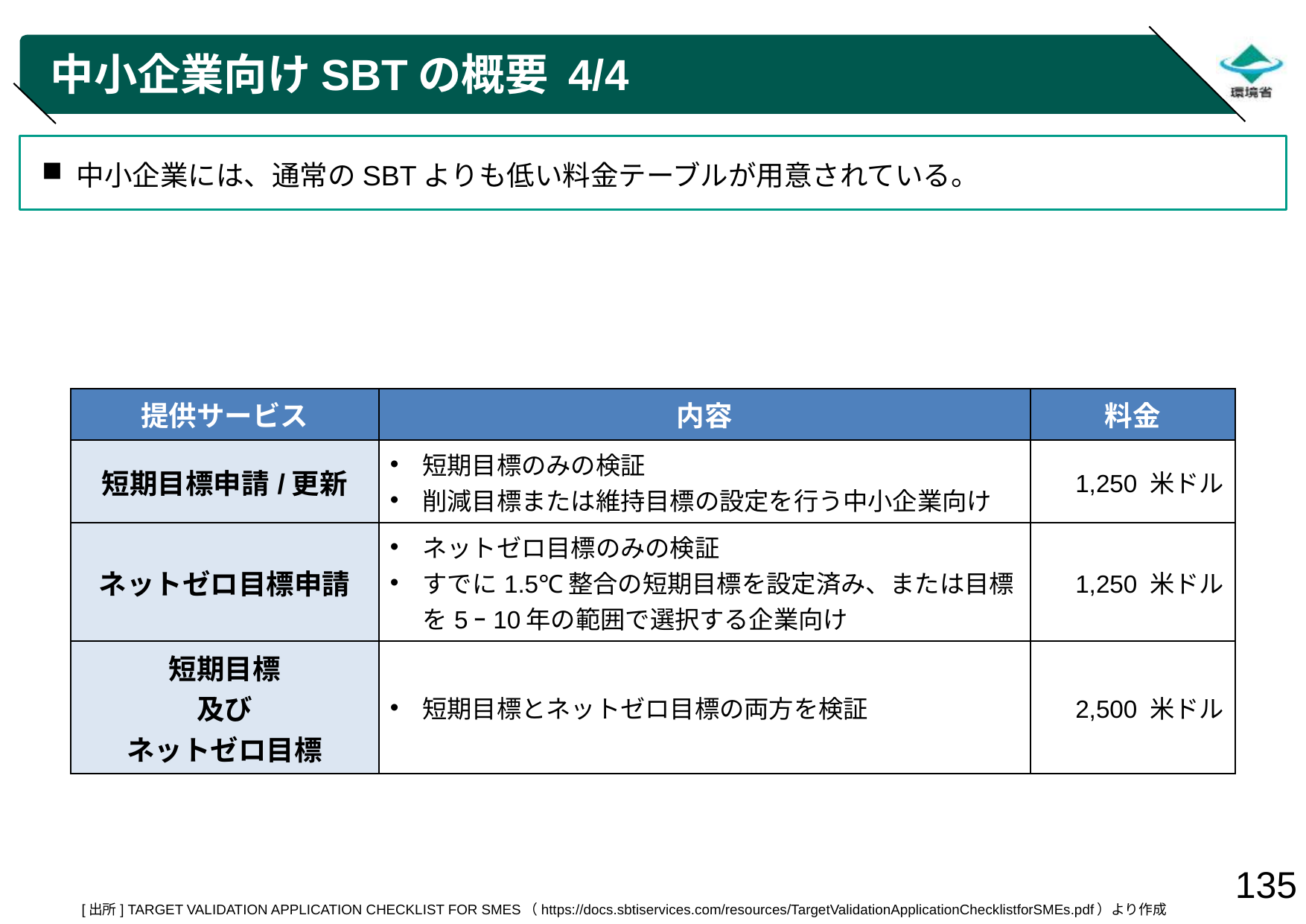

# 中小企業向けSBTの概要 4/4
中小企業には、通常のSBTよりも低い料金テーブルが用意されている。
| 提供サービス | 内容 | 料金 |
| --- | --- | --- |
| 短期目標申請/更新 | 短期目標のみの検証 削減目標または維持目標の設定を行う中小企業向け | 1,250 米ドル |
| ネットゼロ目標申請 | ネットゼロ目標のみの検証 すでに1.5℃整合の短期目標を設定済み、または目標を5ｰ10年の範囲で選択する企業向け | 1,250 米ドル |
| 短期目標 及び ネットゼロ目標 | 短期目標とネットゼロ目標の両方を検証 | 2,500 米ドル |
[出所] TARGET VALIDATION APPLICATION CHECKLIST FOR SMES（https://docs.sbtiservices.com/resources/TargetValidationApplicationChecklistforSMEs.pdf）より作成